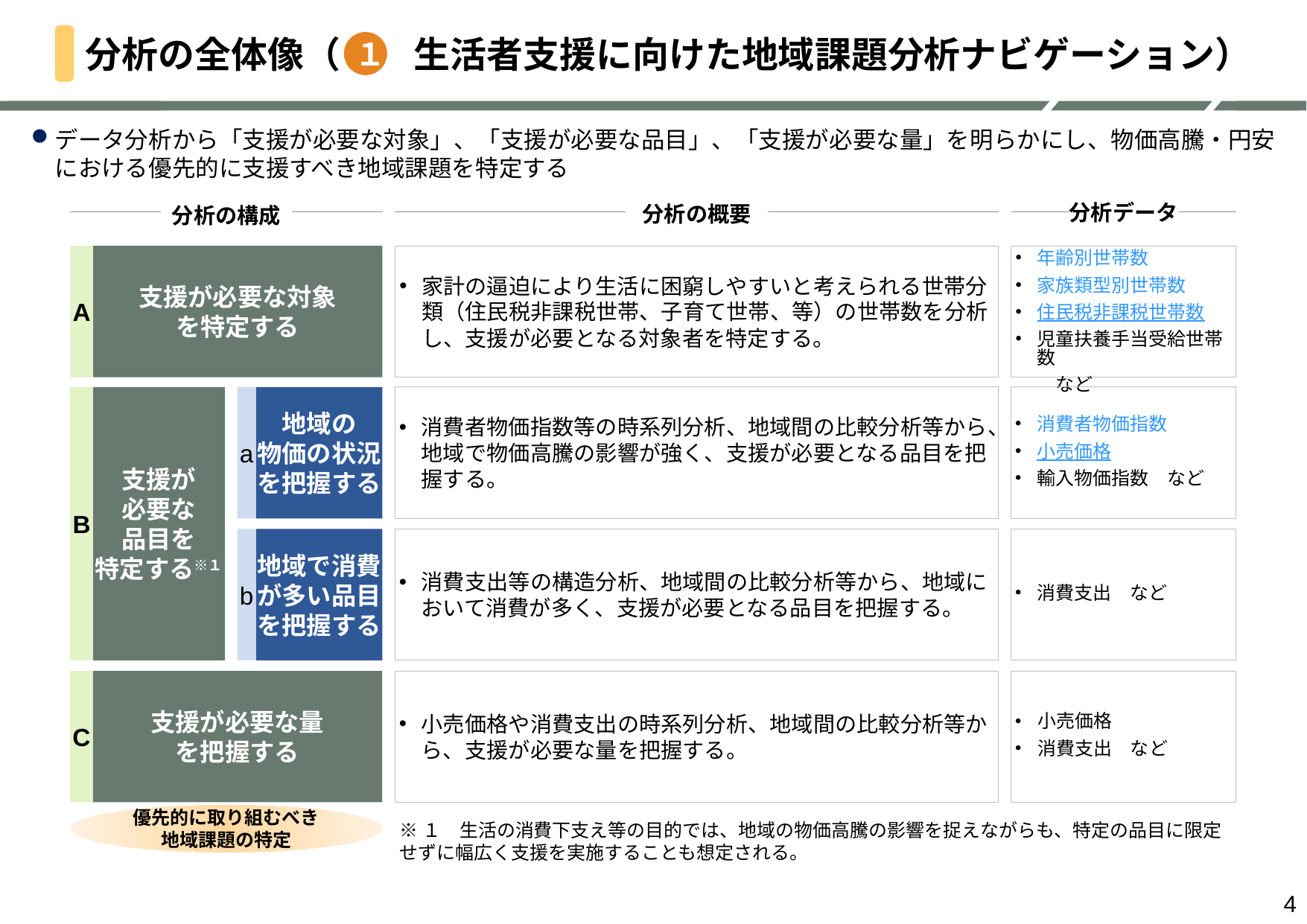

# 分析の全体像（　　生活者支援に向けた地域課題分析ナビゲーション）
１
データ分析から「支援が必要な対象」、「支援が必要な品目」、「支援が必要な量」を明らかにし、物価高騰・円安における優先的に支援すべき地域課題を特定する
分析の構成
分析の概要
分析データ
A
支援が必要な対象
を特定する
家計の逼迫により生活に困窮しやすいと考えられる世帯分類（住民税非課税世帯、子育て世帯、等）の世帯数を分析し、支援が必要となる対象者を特定する。
年齢別世帯数
家族類型別世帯数
住民税非課税世帯数
児童扶養手当受給世帯数　など
B
a
地域の
物価の状況
を把握する
消費者物価指数等の時系列分析、地域間の比較分析等から、地域で物価高騰の影響が強く、支援が必要となる品目を把握する。
消費者物価指数
小売価格
輸入物価指数　など
支援が
必要な
品目を
特定する※１
b
地域で消費
が多い品目
を把握する
消費支出等の構造分析、地域間の比較分析等から、地域において消費が多く、支援が必要となる品目を把握する。
消費支出　など
C
支援が必要な量
を把握する
小売価格や消費支出の時系列分析、地域間の比較分析等から、支援が必要な量を把握する。
小売価格
消費支出　など
優先的に取り組むべき
地域課題の特定
※１　生活の消費下支え等の目的では、地域の物価高騰の影響を捉えながらも、特定の品目に限定せずに幅広く支援を実施することも想定される。
4